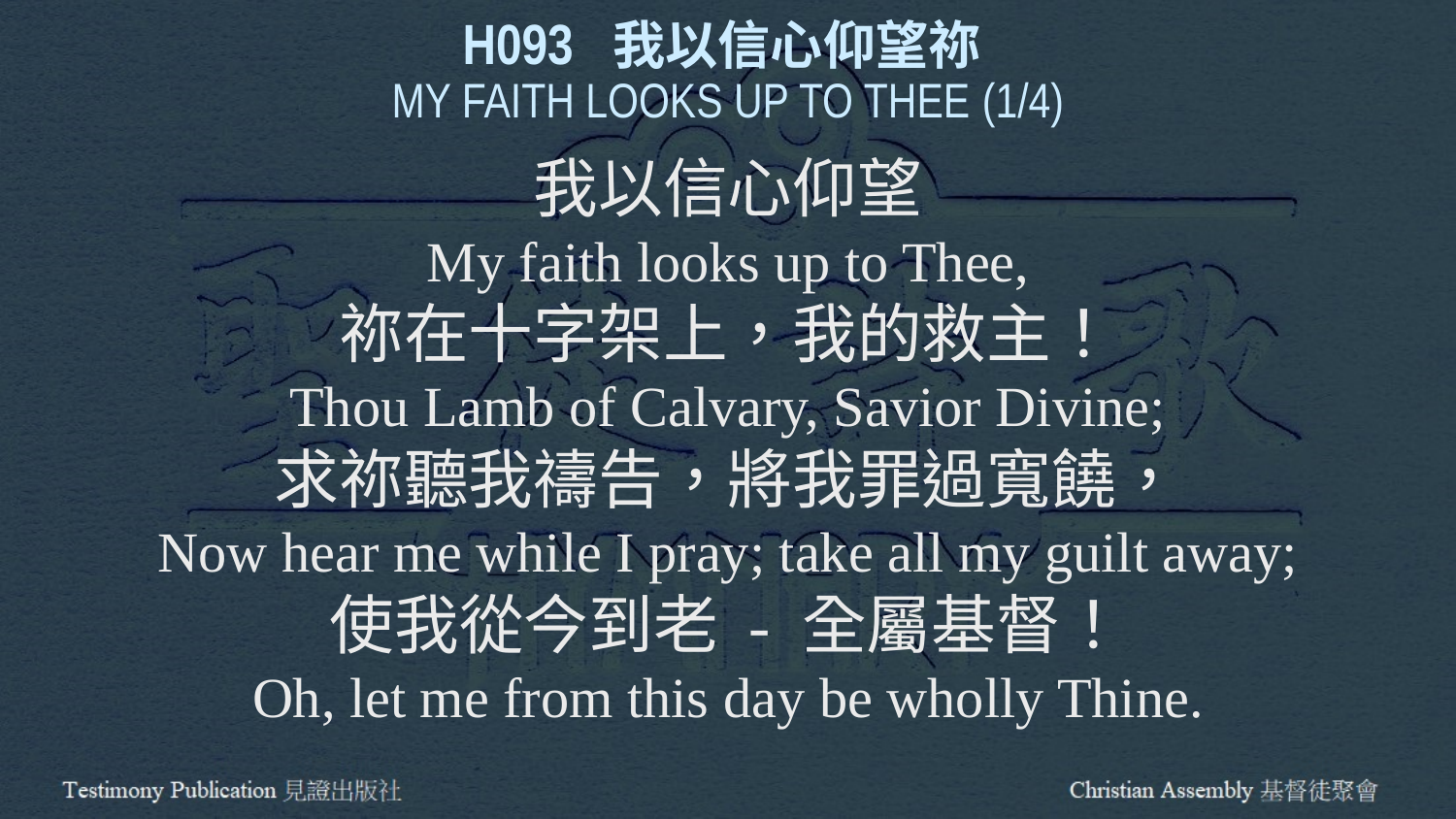

H093  我以信心仰望祢
MY FAITH LOOKS UP TO THEE (1/4)
我以信心仰望
My faith looks up to Thee,
祢在十字架上，我的救主！
Thou Lamb of Calvary, Savior Divine;
求祢聽我禱告，將我罪過寬饒，
Now hear me while I pray; take all my guilt away;
使我從今到老 - 全屬基督！
Oh, let me from this day be wholly Thine.